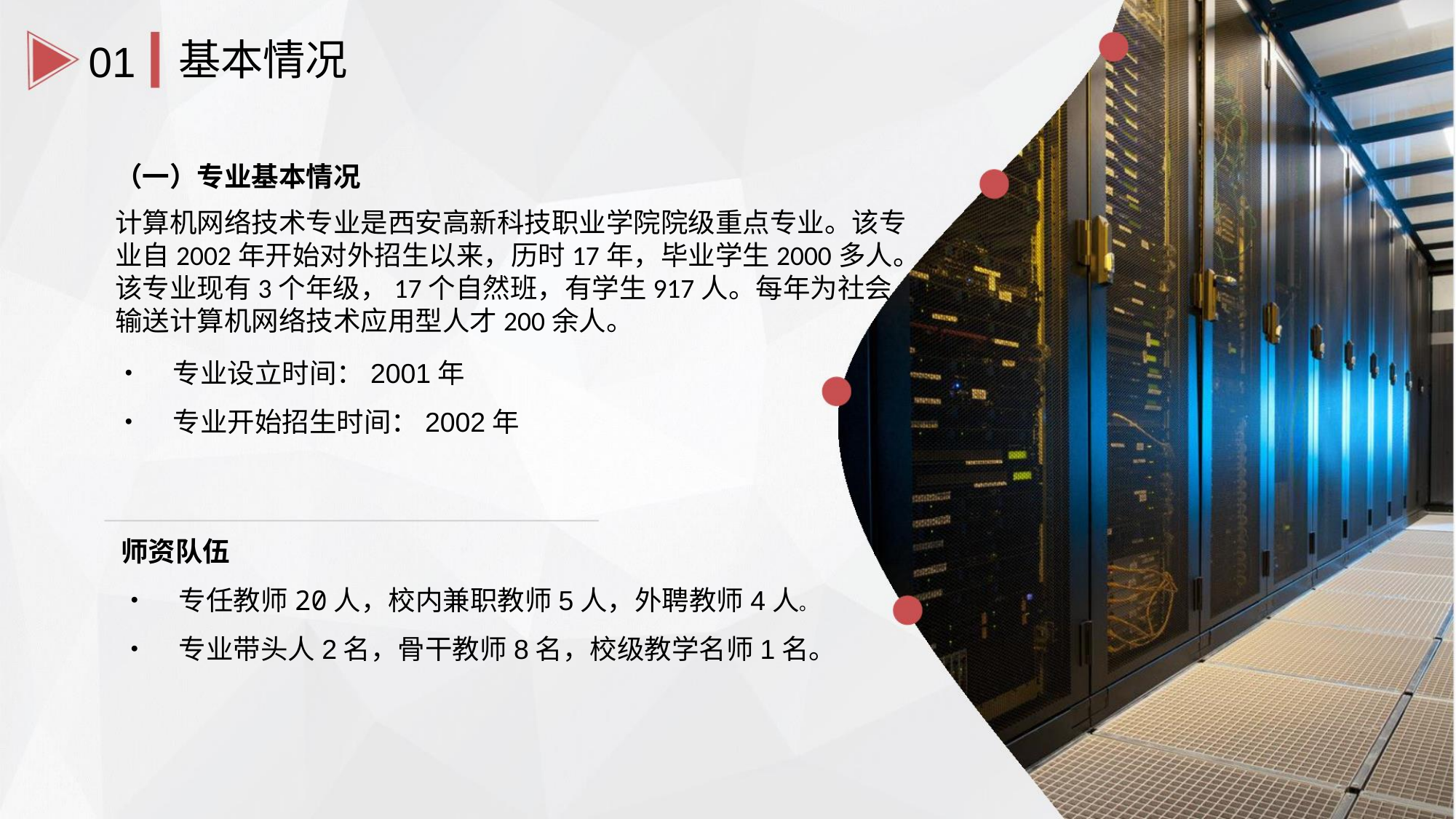

01
基本情况
（一）专业基本情况
计算机网络技术专业是西安高新科技职业学院院级重点专业。该专业自2002年开始对外招生以来，历时17年，毕业学生2000多人。
该专业现有3个年级，17个自然班，有学生917人。每年为社会输送计算机网络技术应用型人才200余人。

• 专业设立时间：2001年
• 专业开始招生时间：2002年
师资队伍
• 专任教师20人，校内兼职教师5人，外聘教师4人。
• 专业带头人2名，骨干教师8名，校级教学名师1名。